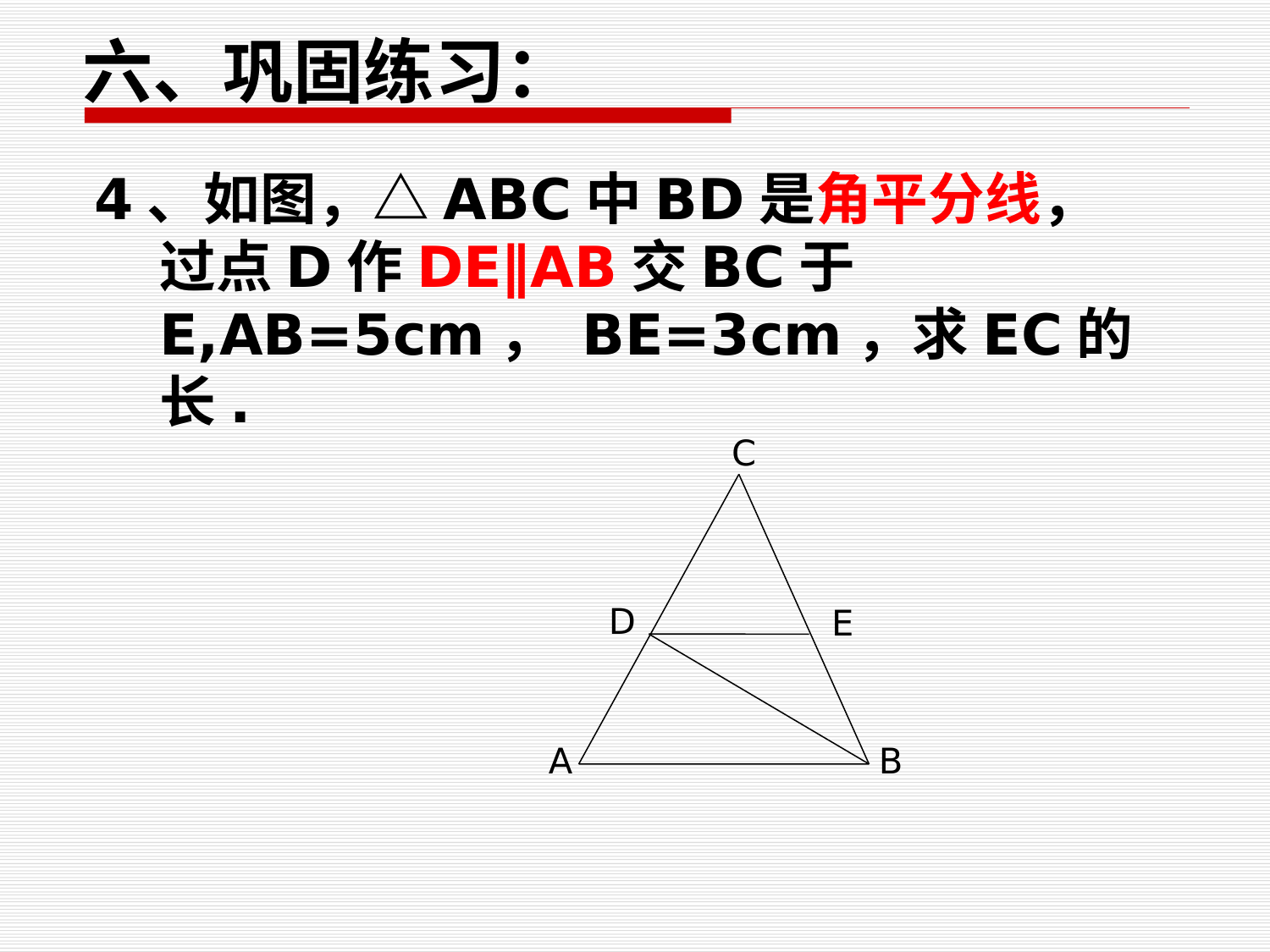

# 六、巩固练习：
4、如图，△ABC中BD是角平分线，过点D作DE∥AB交BC于E,AB=5cm， BE=3cm，求EC的长.
C

D
E

A
B